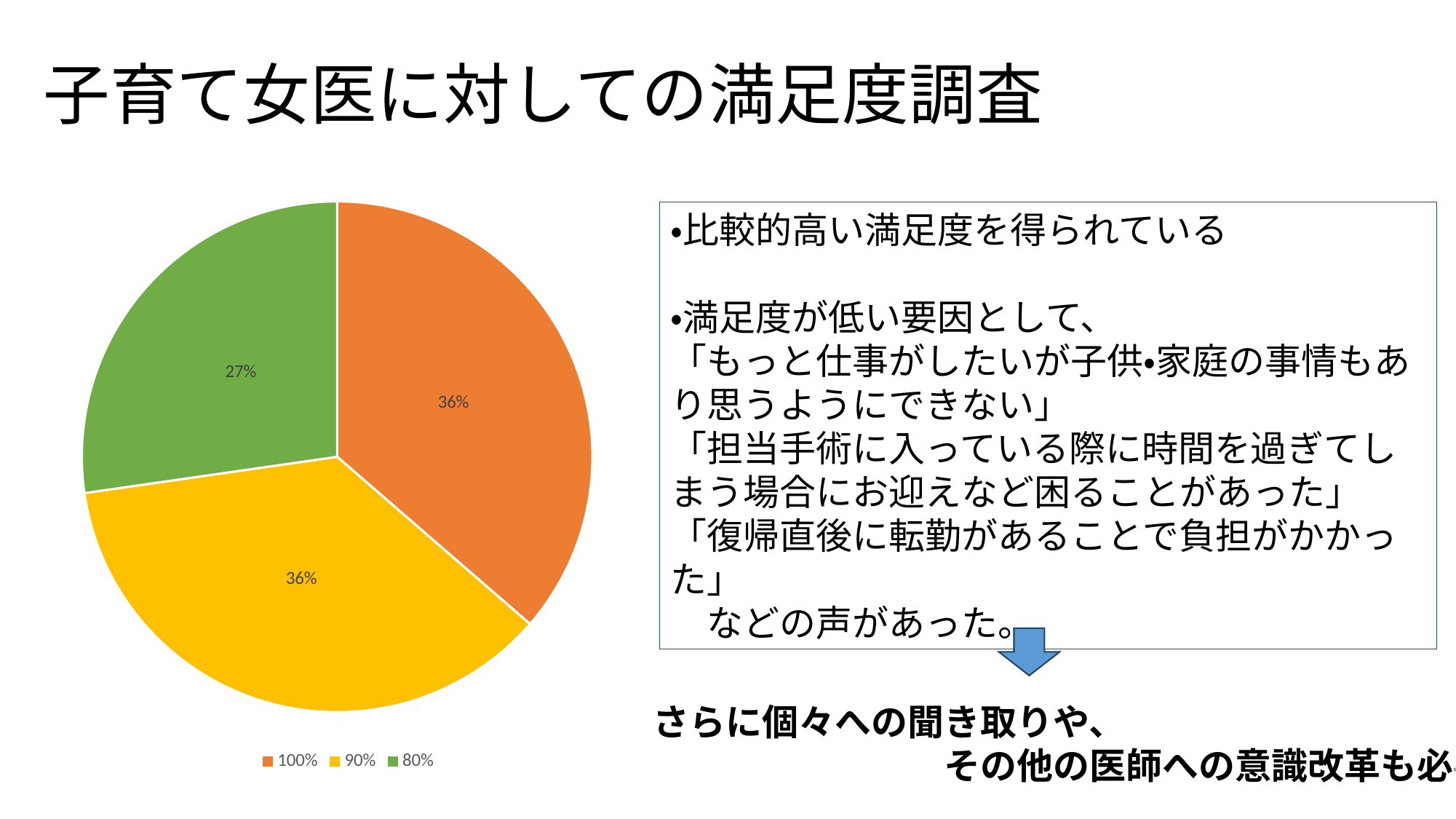

# 子育て女医に対しての満足度調査

### Chart

| Category | 売上高 |
|---|---|
| 1 | 4.0 |
| 0.9 | 4.0 |
| 0.8 | 3.0 |
|  | None |
・比較的高い満足度を得られている

・満足度が低い要因として、
「もっと仕事がしたいが子供・家庭の事情もあり思うようにできない」
「担当手術に入っている際に時間を過ぎてしまう場合にお迎えなど困ることがあった」
「復帰直後に転勤があることで負担がかかった」
　などの声があった。

さらに個々への聞き取りや、
　　　　　　　　その他の医師への意識改革も必要！